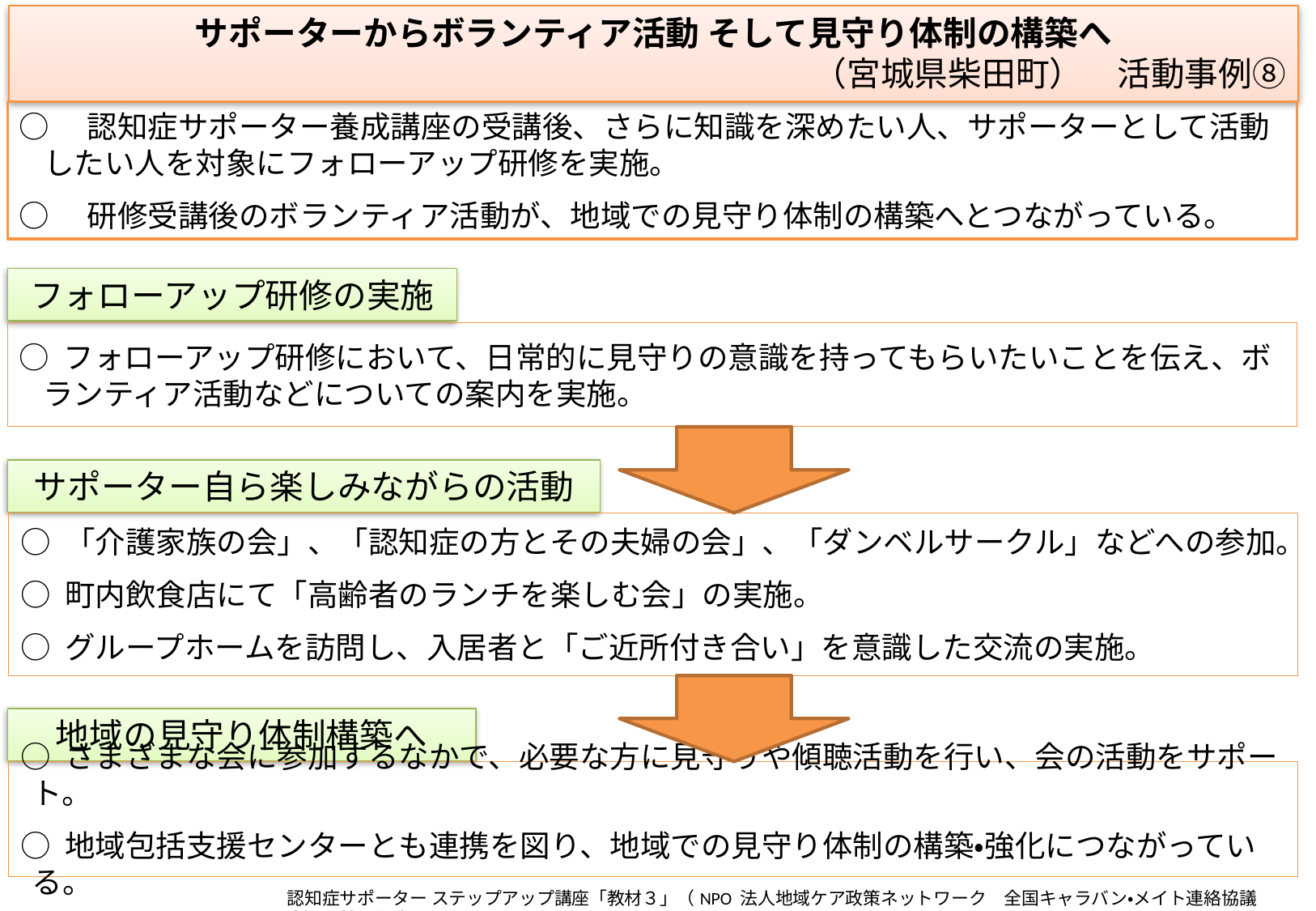

サポーターからボランティア活動 そして見守り体制の構築へ
（宮城県柴田町）　活動事例⑧

○　認知症サポーター養成講座の受講後、さらに知識を深めたい人、サポーターとして活動したい人を対象にフォローアップ研修を実施。

○　研修受講後のボランティア活動が、地域での見守り体制の構築へとつながっている。
フォローアップ研修の実施
○ フォローアップ研修において、日常的に見守りの意識を持ってもらいたいことを伝え、ボランティア活動などについての案内を実施。

サポーター自ら楽しみながらの活動
○ 「介護家族の会」、「認知症の方とその夫婦の会」、「ダンベルサークル」などへの参加。

○ 町内飲食店にて「高齢者のランチを楽しむ会」の実施。

○ グループホームを訪問し、入居者と「ご近所付き合い」を意識した交流の実施。

地域の見守り体制構築へ
○ さまざまな会に参加するなかで、必要な方に見守りや傾聴活動を行い、会の活動をサポート。

○ 地域包括支援センターとも連携を図り、地域での見守り体制の構築・強化につながっている。
認知症サポーター ステップアップ講座「教材３」（NPO 法人地域ケア政策ネットワーク　全国キャラバン・メイト連絡協議会）を基に作成